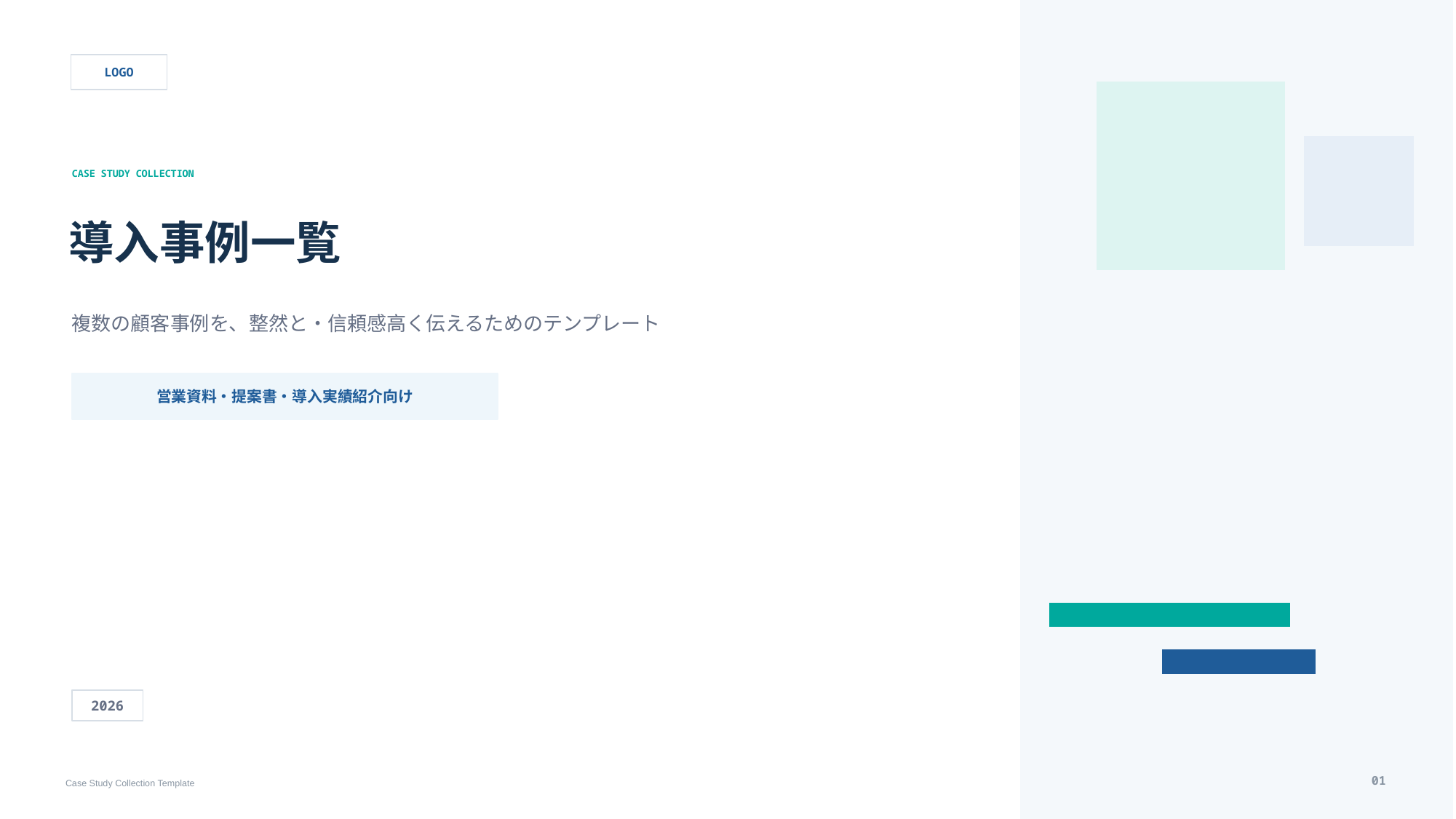

LOGO

CASE STUDY COLLECTION
導入事例一覧
複数の顧客事例を、整然と・信頼感高く伝えるためのテンプレート
営業資料・提案書・導入実績紹介向け

2026
01
Case Study Collection Template